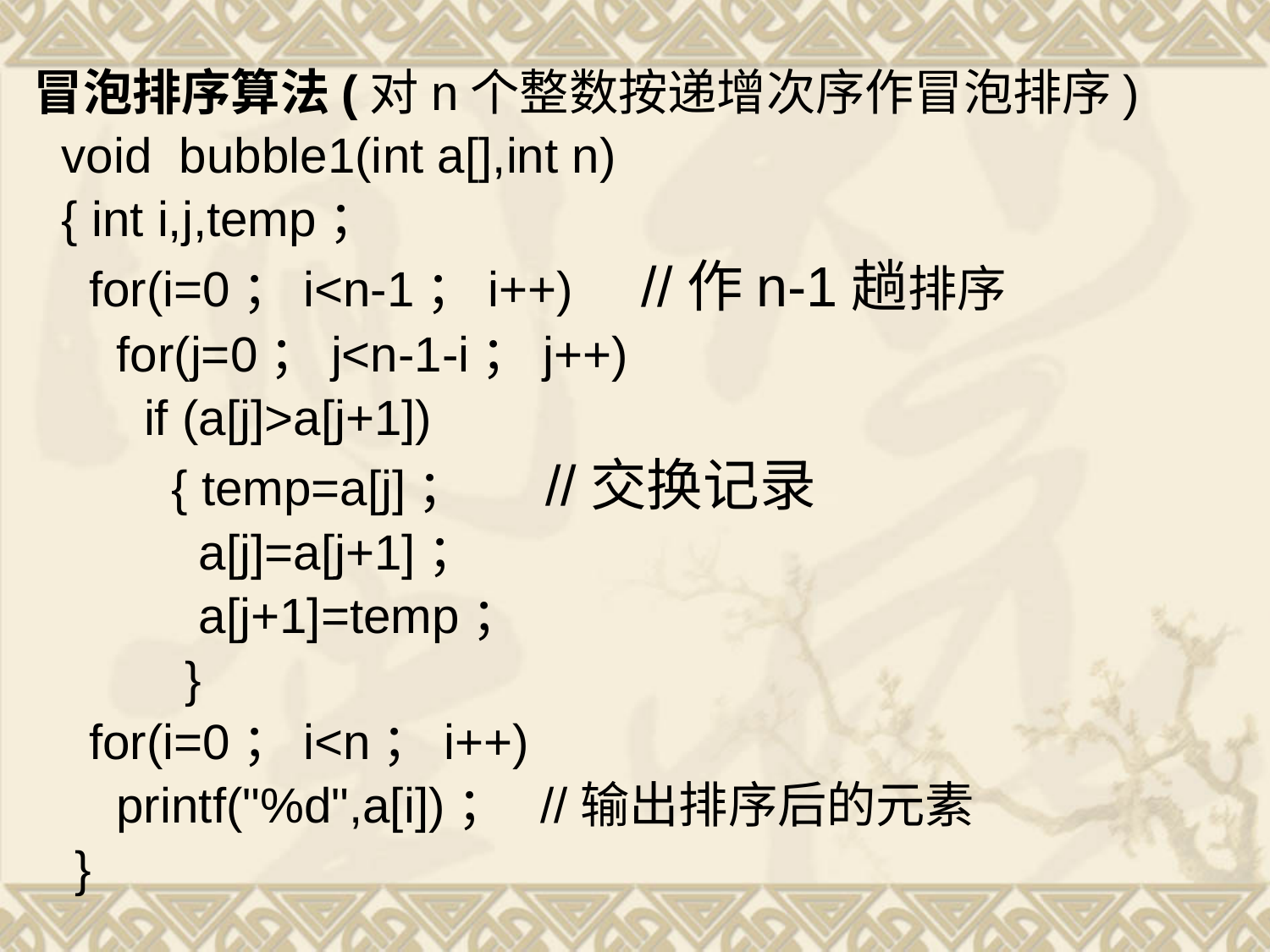

冒泡排序算法(对n个整数按递增次序作冒泡排序)
  void  bubble1(int a[],int n)
  { int i,j,temp；
    for(i=0；i<n-1；i++)     //作n-1趟排序
      for(j=0；j<n-1-i；j++)
        if (a[j]>a[j+1])
          { temp=a[j]；      //交换记录
            a[j]=a[j+1]；
            a[j+1]=temp；
           }
    for(i=0；i<n；i++)
      printf("%d",a[i])；  //输出排序后的元素
   }